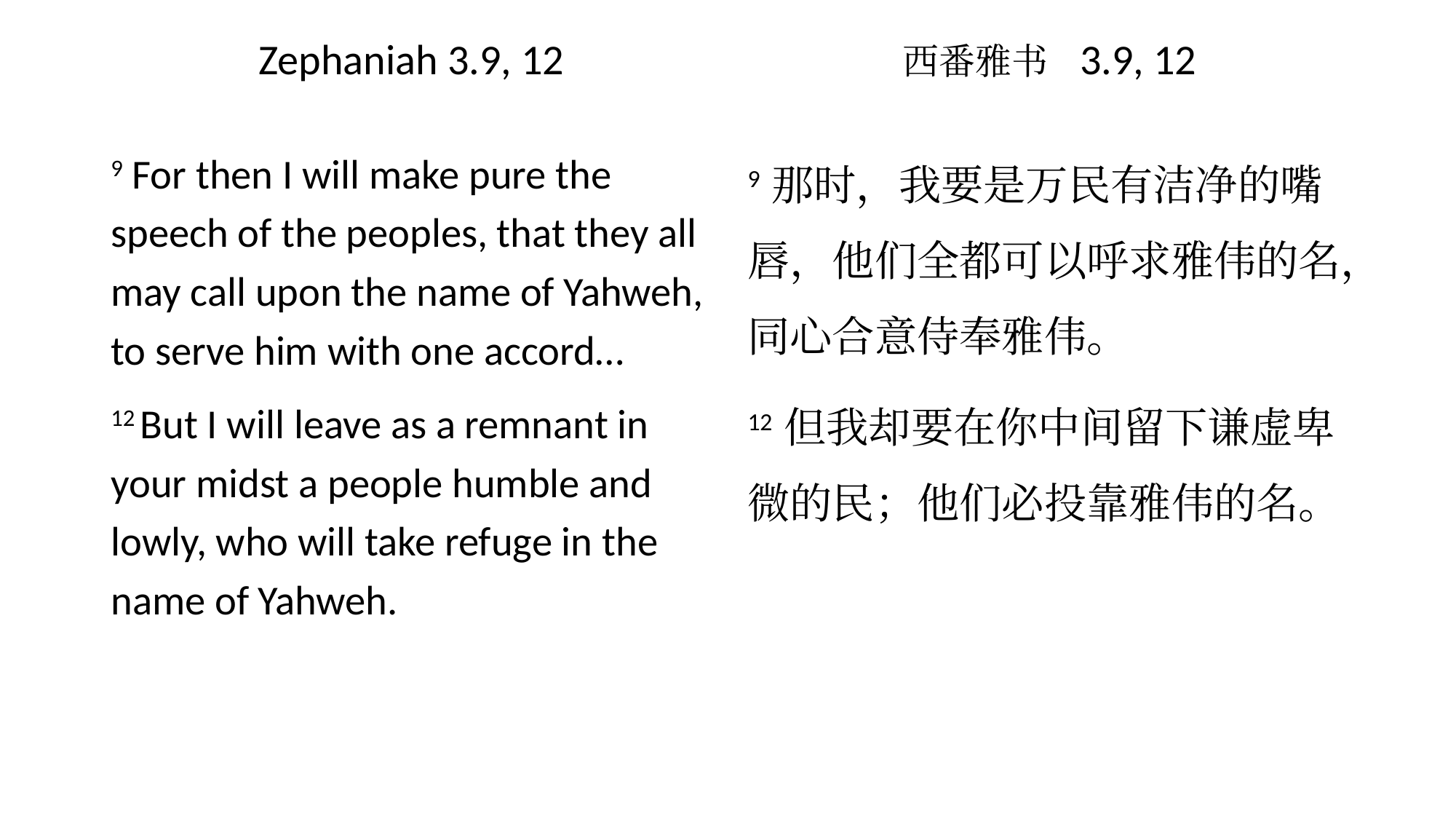

# Zephaniah 3.9, 12                                  西番雅书  3.9, 12
9 那时，我要是万民有洁净的嘴唇，他们全都可以呼求雅伟的名，同心合意侍奉雅伟。
12 但我却要在你中间留下谦虚卑微的民；他们必投靠雅伟的名。

9 For then I will make pure the speech of the peoples, that they all may call upon the name of Yahweh, to serve him with one accord…
12 But I will leave as a remnant in your midst a people humble and lowly, who will take refuge in the name of Yahweh.